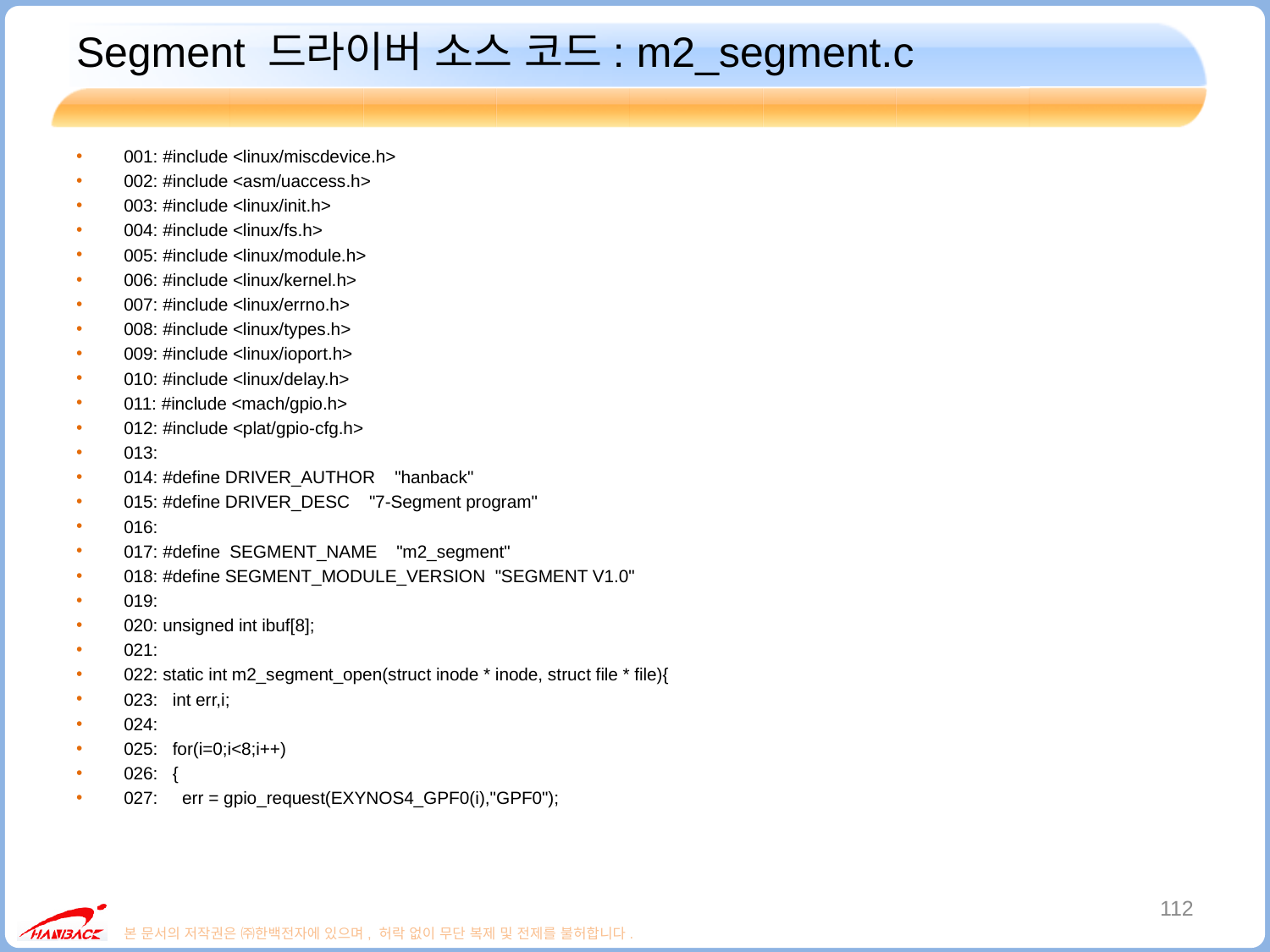

# Segment 드라이버 소스 코드: m2_segment.c
001: #include <linux/miscdevice.h>
002: #include <asm/uaccess.h>
003: #include <linux/init.h>
004: #include <linux/fs.h>
005: #include <linux/module.h>
006: #include <linux/kernel.h>
007: #include <linux/errno.h>
008: #include <linux/types.h>
009: #include <linux/ioport.h>
010: #include <linux/delay.h>
011: #include <mach/gpio.h>
012: #include <plat/gpio-cfg.h>
013:
014: #define DRIVER_AUTHOR    "hanback"
015: #define DRIVER_DESC    "7-Segment program"
016:
017: #define  SEGMENT_NAME    "m2_segment"
018: #define SEGMENT_MODULE_VERSION  "SEGMENT V1.0"
019:
020: unsigned int ibuf[8];
021:
022: static int m2_segment_open(struct inode * inode, struct file * file){
023:   int err,i;
024:
025:   for(i=0;i<8;i++)
026:   {
027:     err = gpio_request(EXYNOS4_GPF0(i),"GPF0");
112